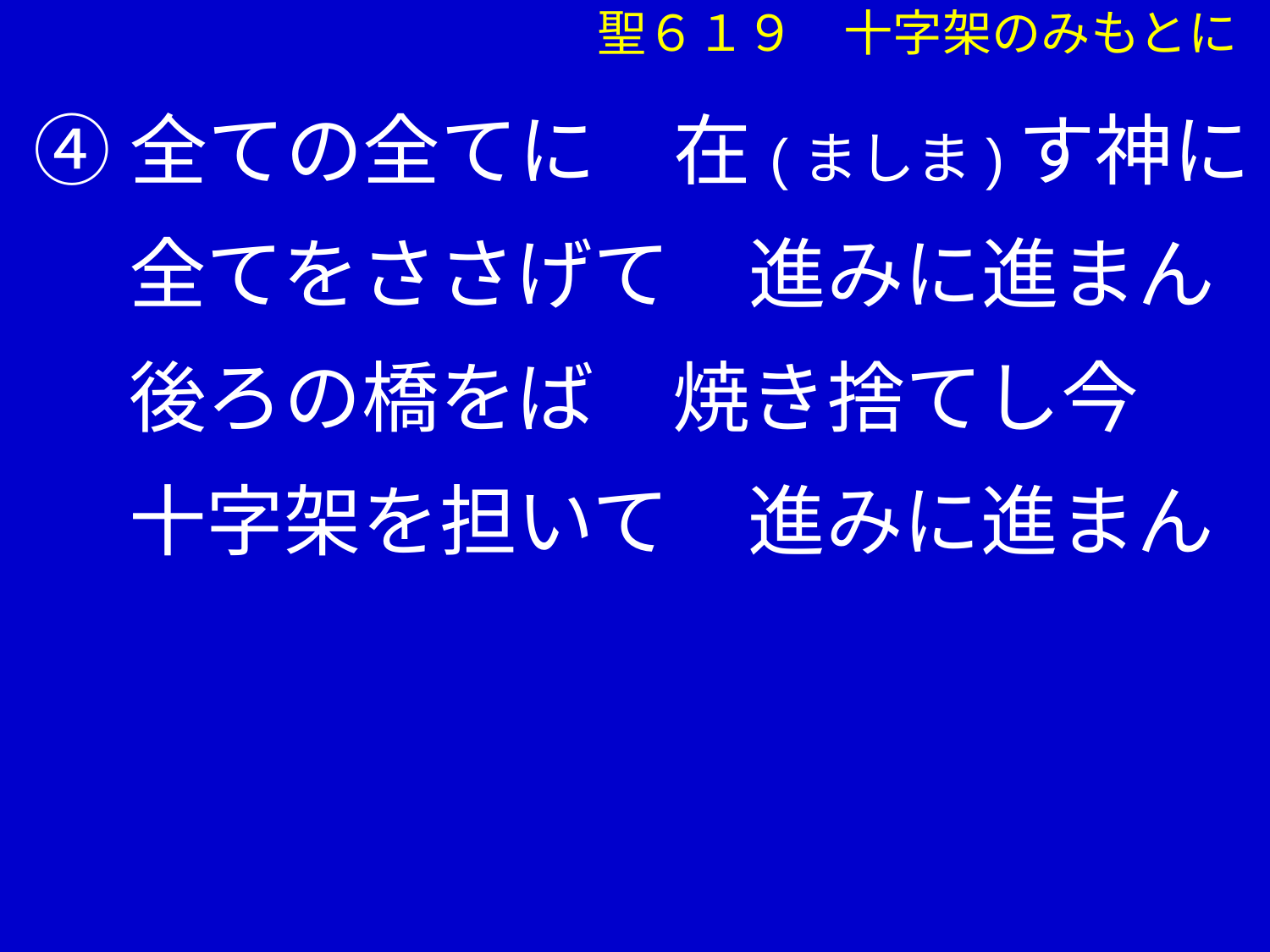

④全ての全てに　在(ましま)す神に
　 全てをささげて　進みに進まん
　 後ろの橋をば　焼き捨てし今
　 十字架を担いて　進みに進まん
      聖６１９　十字架のみもとに